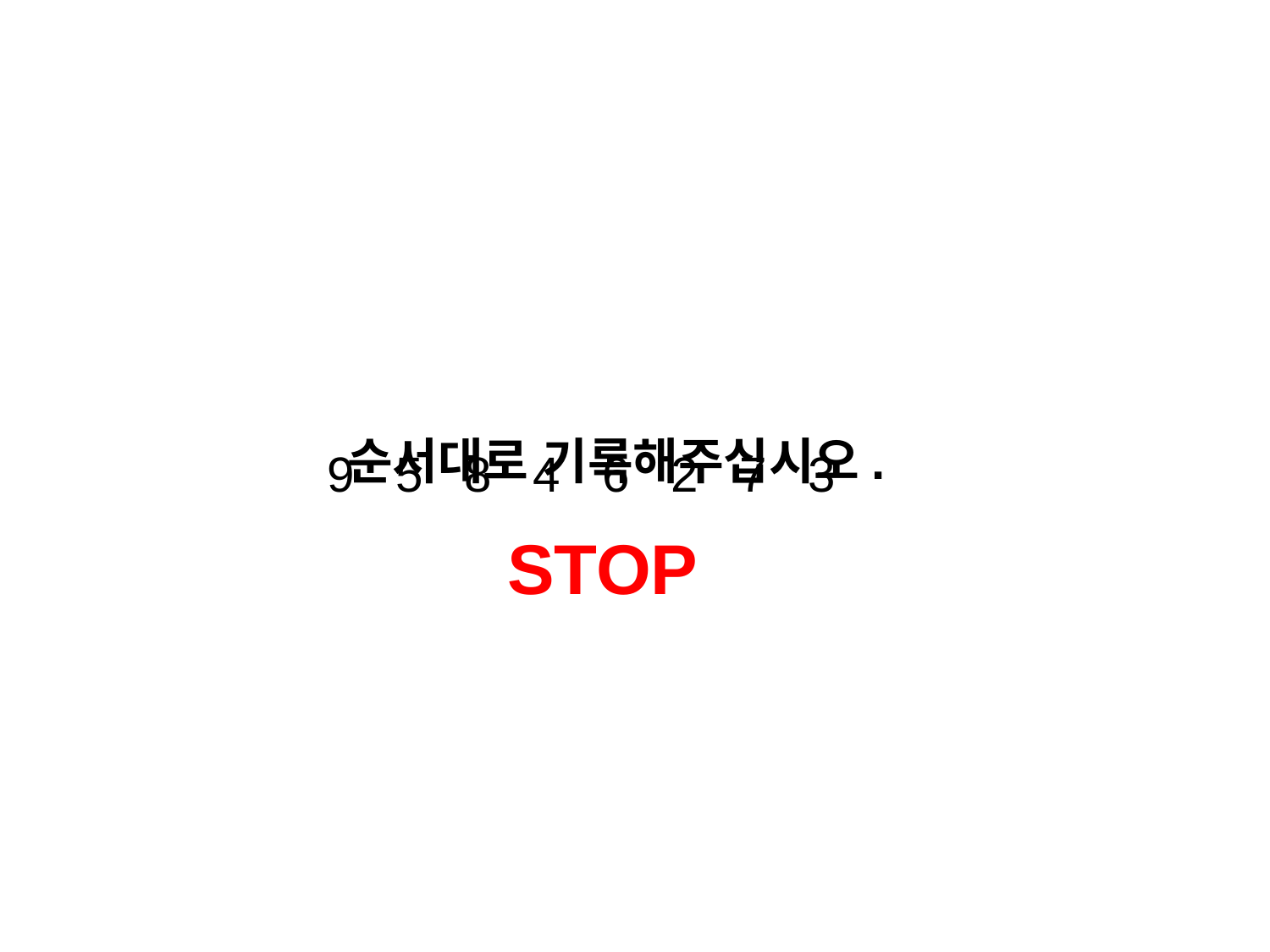

순서대로 기록해주십시오.
9   5   8   4   6   2   7   3
STOP